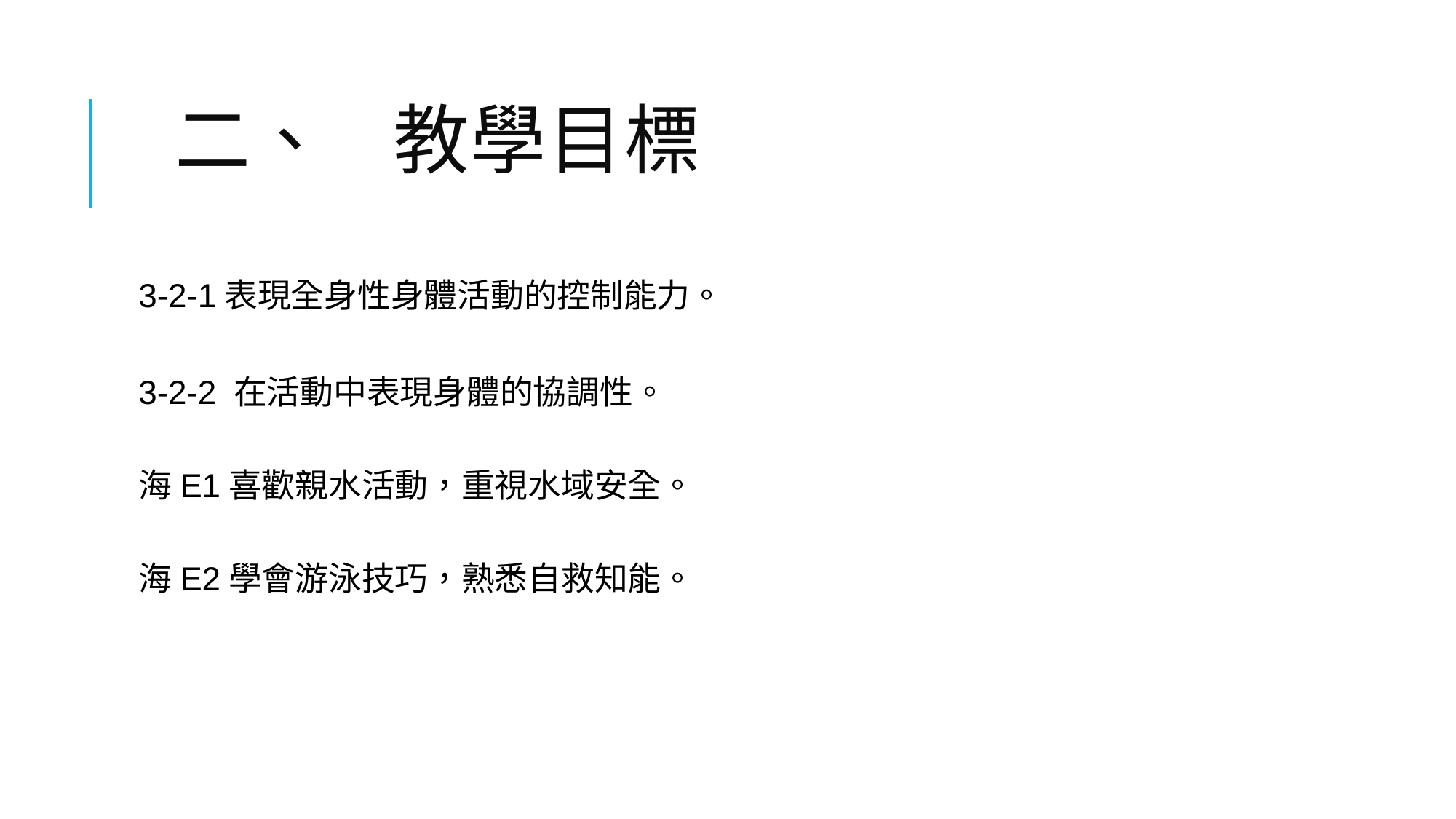

# 二、	教學目標
3-2-1表現全身性身體活動的控制能力。
3-2-2 在活動中表現身體的協調性。
海E1喜歡親水活動，重視水域安全。
海E2學會游泳技巧，熟悉自救知能。